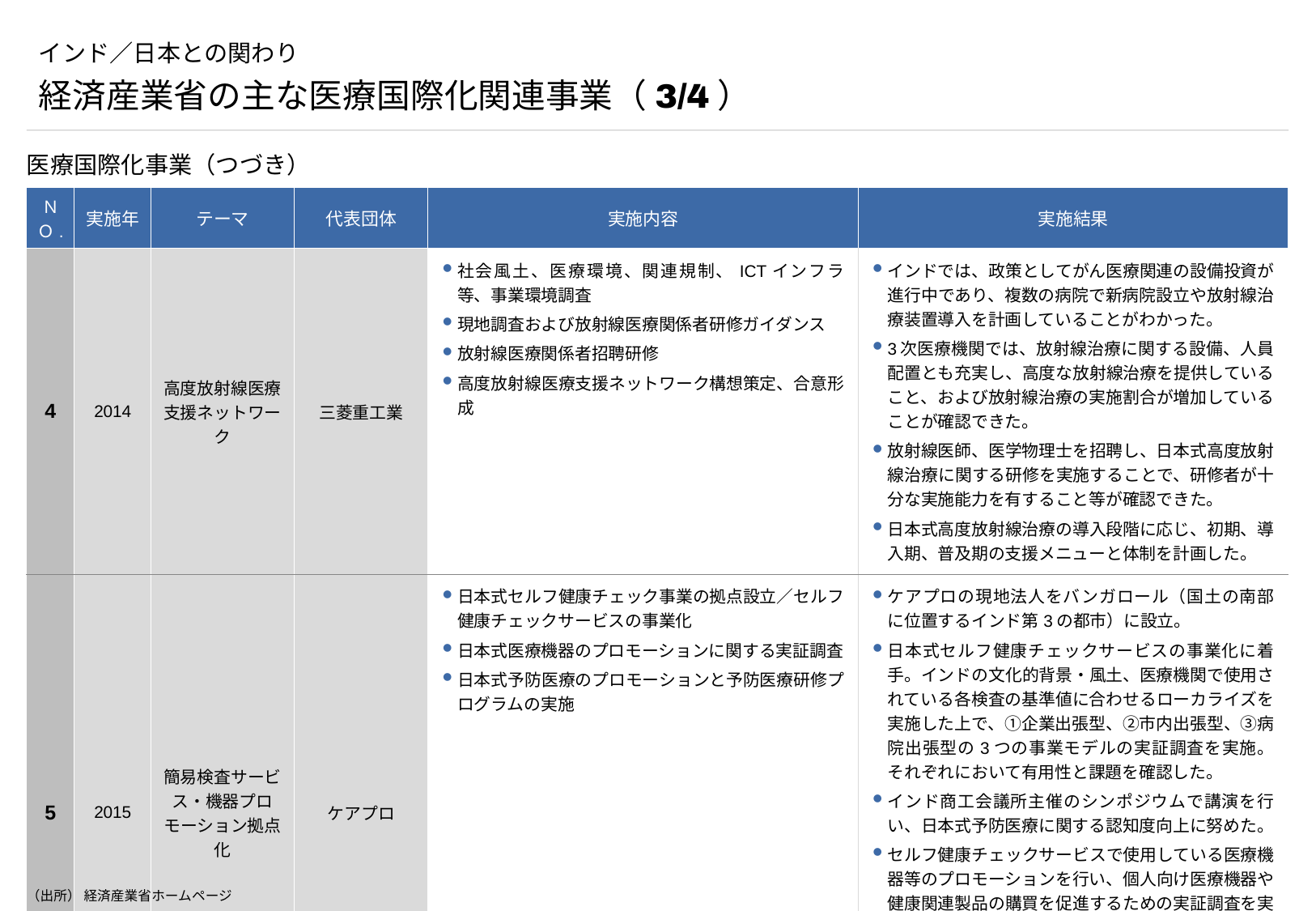

# インド／日本との関わり
経済産業省の主な医療国際化関連事業（3/4）
医療国際化事業（つづき）
| ＮＯ. | 実施年 | テーマ | 代表団体 | 実施内容 | 実施結果 |
| --- | --- | --- | --- | --- | --- |
| 4 | 2014 | 高度放射線医療支援ネットワーク | 三菱重工業 | 社会風土、医療環境、関連規制、ICTインフラ等、事業環境調査 現地調査および放射線医療関係者研修ガイダンス 放射線医療関係者招聘研修 高度放射線医療支援ネットワーク構想策定、合意形成 | インドでは、政策としてがん医療関連の設備投資が進行中であり、複数の病院で新病院設立や放射線治療装置導入を計画していることがわかった。 3次医療機関では、放射線治療に関する設備、人員配置とも充実し、高度な放射線治療を提供していること、および放射線治療の実施割合が増加していることが確認できた。 放射線医師、医学物理士を招聘し、日本式高度放射線治療に関する研修を実施することで、研修者が十分な実施能力を有すること等が確認できた。 日本式高度放射線治療の導入段階に応じ、初期、導入期、普及期の支援メニューと体制を計画した。 |
| 5 | 2015 | 簡易検査サービス・機器プロモーション拠点化 | ケアプロ | 日本式セルフ健康チェック事業の拠点設立／セルフ健康チェックサービスの事業化 日本式医療機器のプロモーションに関する実証調査 日本式予防医療のプロモーションと予防医療研修プログラムの実施 | ケアプロの現地法人をバンガロール（国土の南部に位置するインド第3の都市）に設立。 日本式セルフ健康チェックサービスの事業化に着手。インドの文化的背景・風土、医療機関で使用されている各検査の基準値に合わせるローカライズを実施した上で、①企業出張型、②市内出張型、③病院出張型の3つの事業モデルの実証調査を実施。それぞれにおいて有用性と課題を確認した。 インド商工会議所主催のシンポジウムで講演を行い、日本式予防医療に関する認知度向上に努めた。 セルフ健康チェックサービスで使用している医療機器等のプロモーションを行い、個人向け医療機器や健康関連製品の購買を促進するための実証調査を実施。 当事業に関わるインド人を日本に招聘。日本式予防医療の理念・現場・実態等を視察・理解してもらい、インドでの事業推進につなげることを目的とした研修プログラムを受けてもらった。 |
（出所） 経済産業省HP
（出所） 経済産業省ホームページ